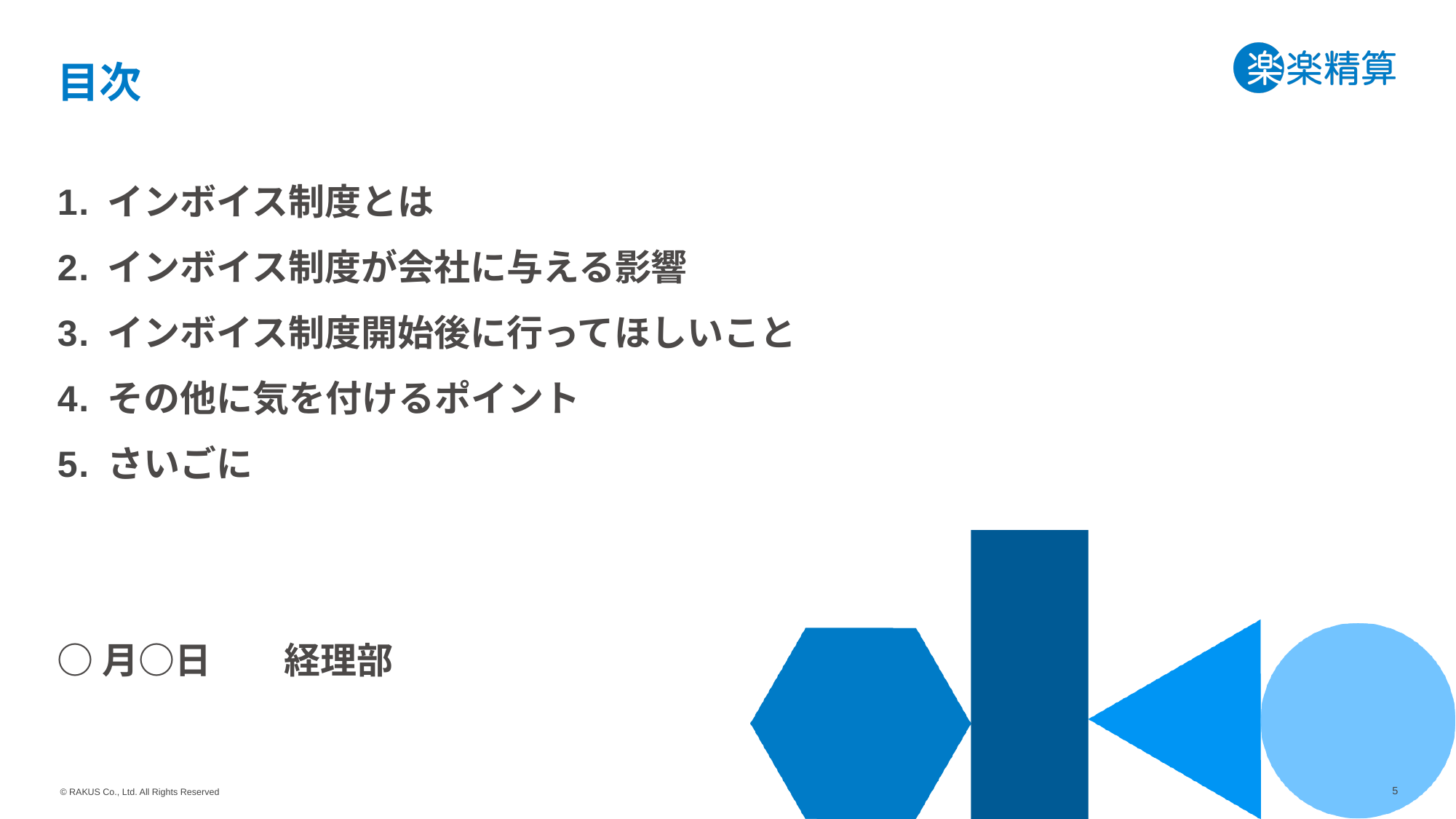

# 目次
 インボイス制度とは
 インボイス制度が会社に与える影響
 インボイス制度開始後に行ってほしいこと
 その他に気を付けるポイント
 さいごに

○月○日　　経理部

5